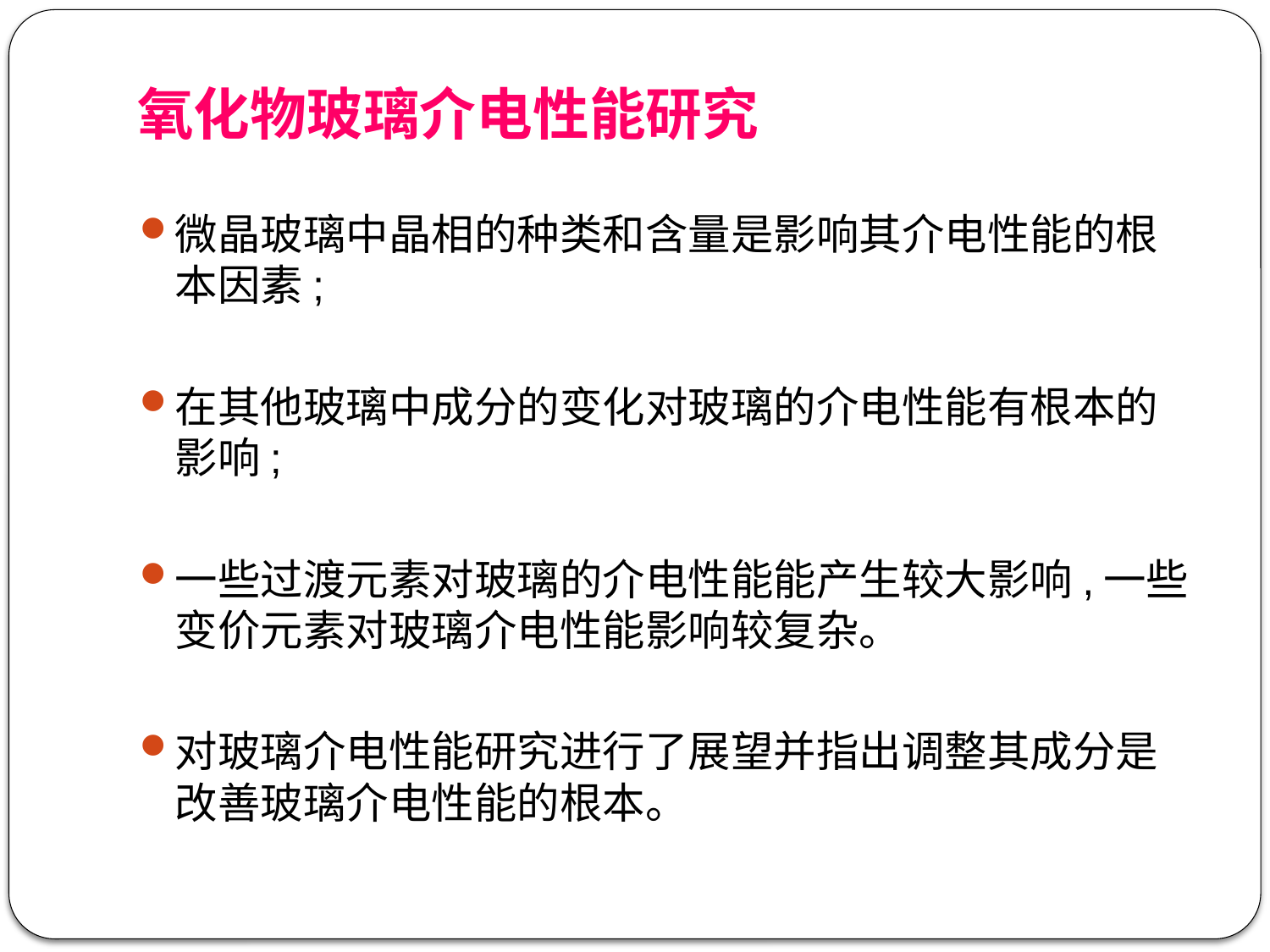

# 氧化物玻璃介电性能研究
微晶玻璃中晶相的种类和含量是影响其介电性能的根本因素;

在其他玻璃中成分的变化对玻璃的介电性能有根本的影响;

一些过渡元素对玻璃的介电性能能产生较大影响,一些变价元素对玻璃介电性能影响较复杂。

对玻璃介电性能研究进行了展望并指出调整其成分是改善玻璃介电性能的根本。